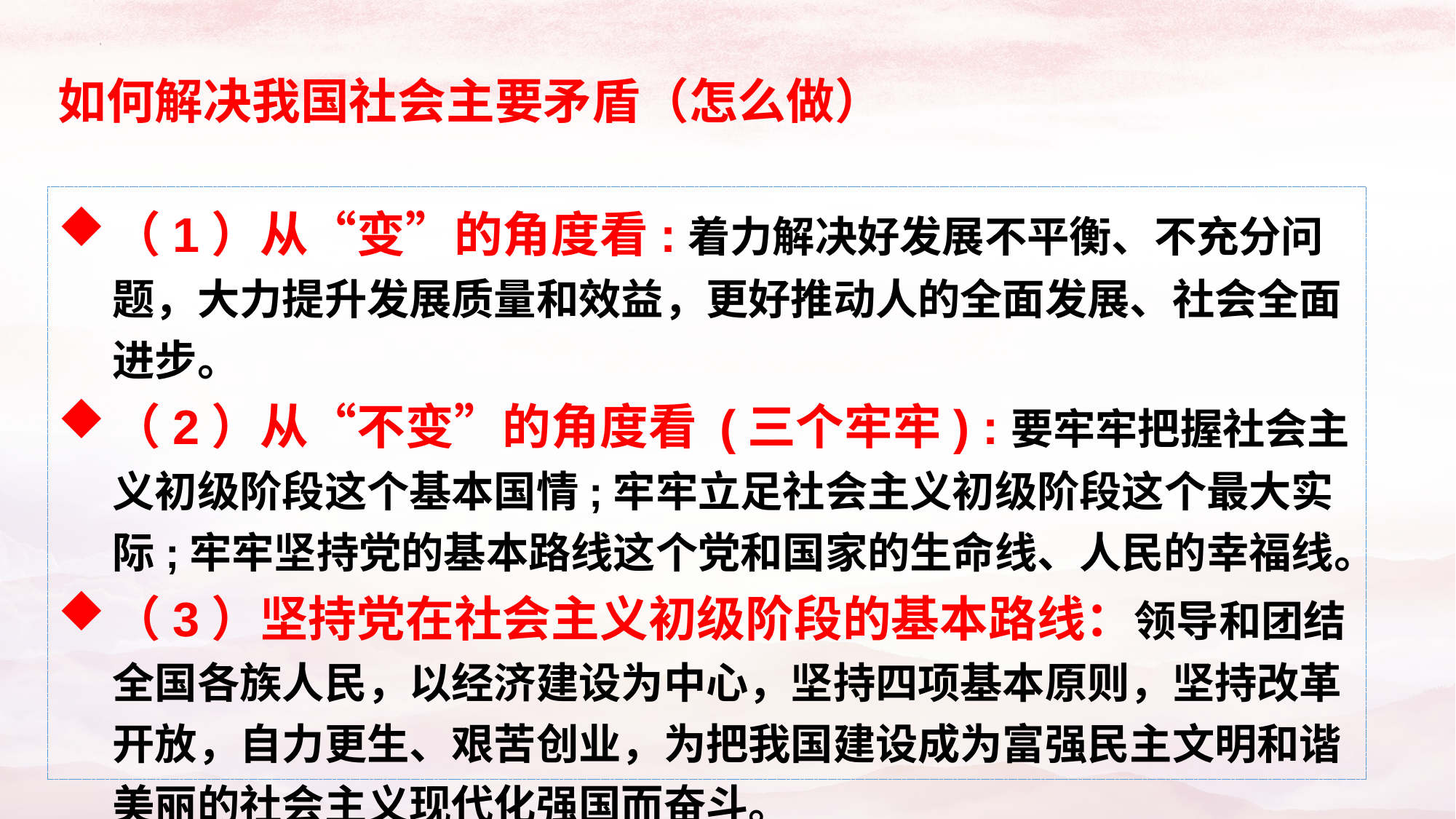

如何解决我国社会主要矛盾（怎么做）
（1）从“变”的角度看:着力解决好发展不平衡、不充分问题，大力提升发展质量和效益，更好推动人的全面发展、社会全面进步。
（2）从“不变”的角度看 (三个牢牢) :要牢牢把握社会主义初级阶段这个基本国情;牢牢立足社会主义初级阶段这个最大实际;牢牢坚持党的基本路线这个党和国家的生命线、人民的幸福线。
（3）坚持党在社会主义初级阶段的基本路线：领导和团结全国各族人民，以经济建设为中心，坚持四项基本原则，坚持改革开放，自力更生、艰苦创业，为把我国建设成为富强民主文明和谐美丽的社会主义现代化强国而奋斗。